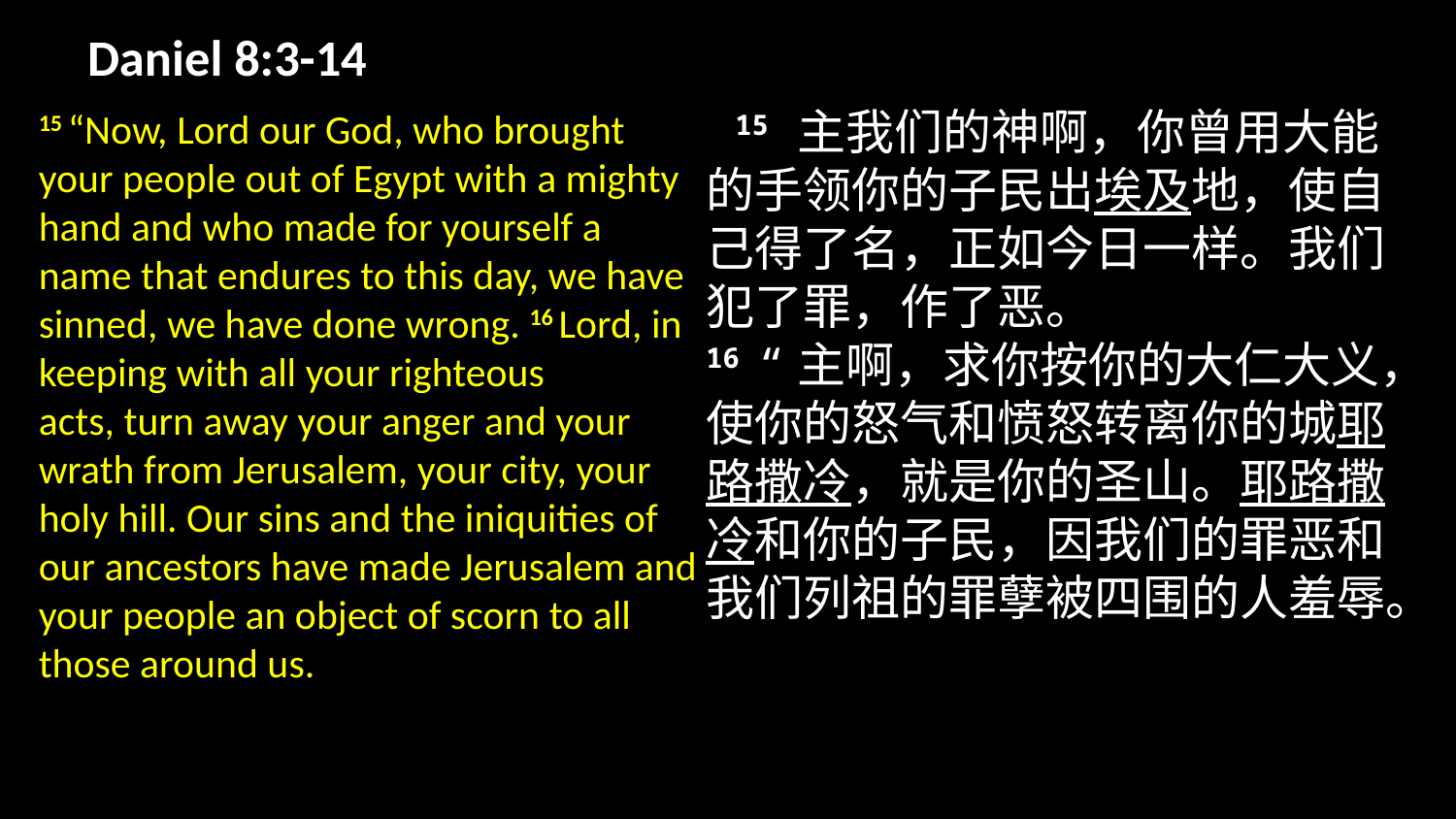

# Daniel 8:3-14
 15 主我们的神啊，你曾用大能的手领你的子民出埃及地，使自己得了名，正如今日一样。我们犯了罪，作了恶。
16 “主啊，求你按你的大仁大义，使你的怒气和愤怒转离你的城耶路撒冷，就是你的圣山。耶路撒冷和你的子民，因我们的罪恶和我们列祖的罪孽被四围的人羞辱。
15 “Now, Lord our God, who brought your people out of Egypt with a mighty hand and who made for yourself a name that endures to this day, we have sinned, we have done wrong. 16 Lord, in keeping with all your righteous acts, turn away your anger and your wrath from Jerusalem, your city, your holy hill. Our sins and the iniquities of our ancestors have made Jerusalem and your people an object of scorn to all those around us.